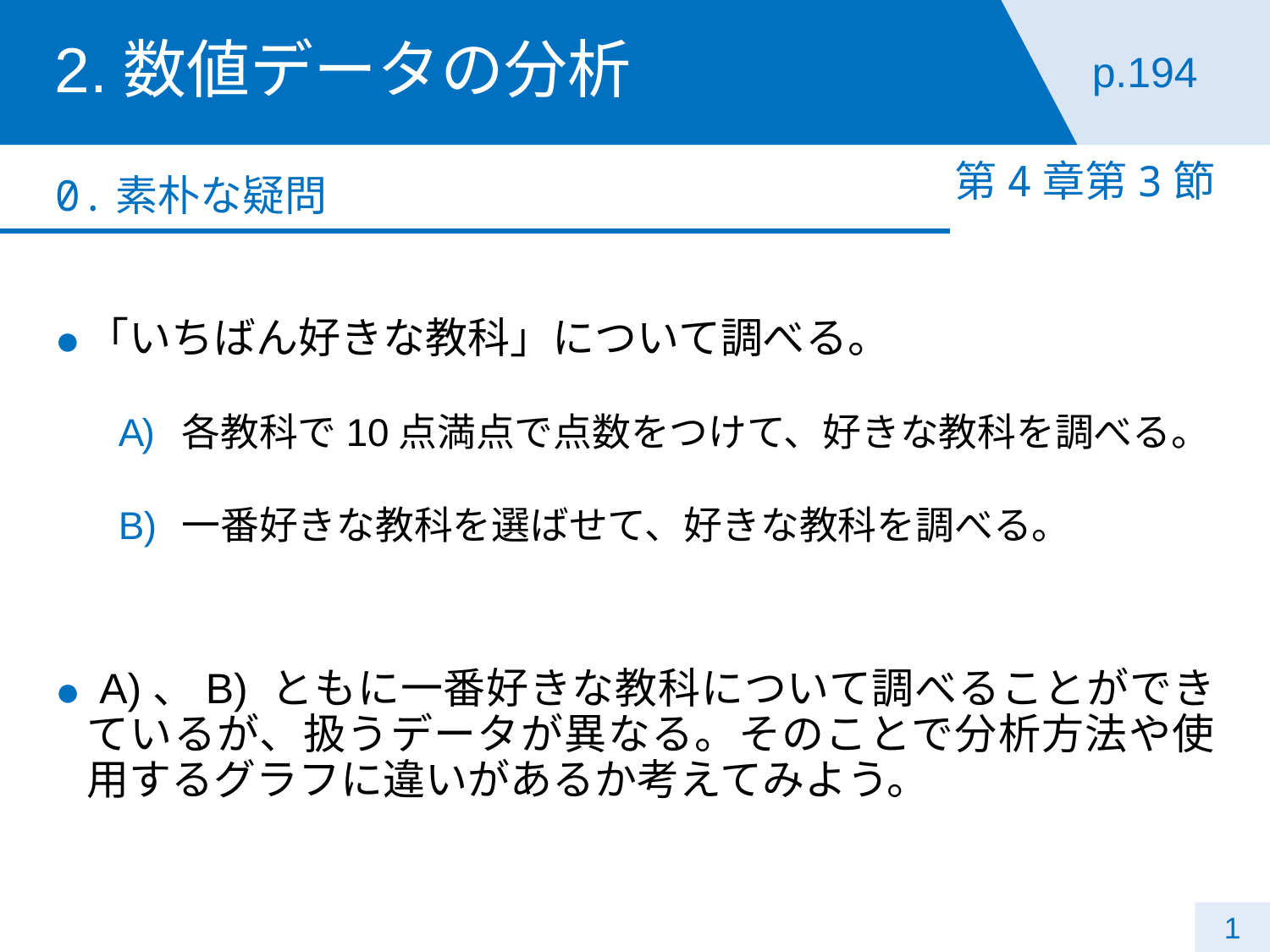

# 2.数値データの分析
p.194
第4章第3節
0.素朴な疑問
「いちばん好きな教科」について調べる。
各教科で10点満点で点数をつけて、好きな教科を調べる。
一番好きな教科を選ばせて、好きな教科を調べる。
 A)、B) ともに一番好きな教科について調べることができているが、扱うデータが異なる。そのことで分析方法や使用するグラフに違いがあるか考えてみよう。
1